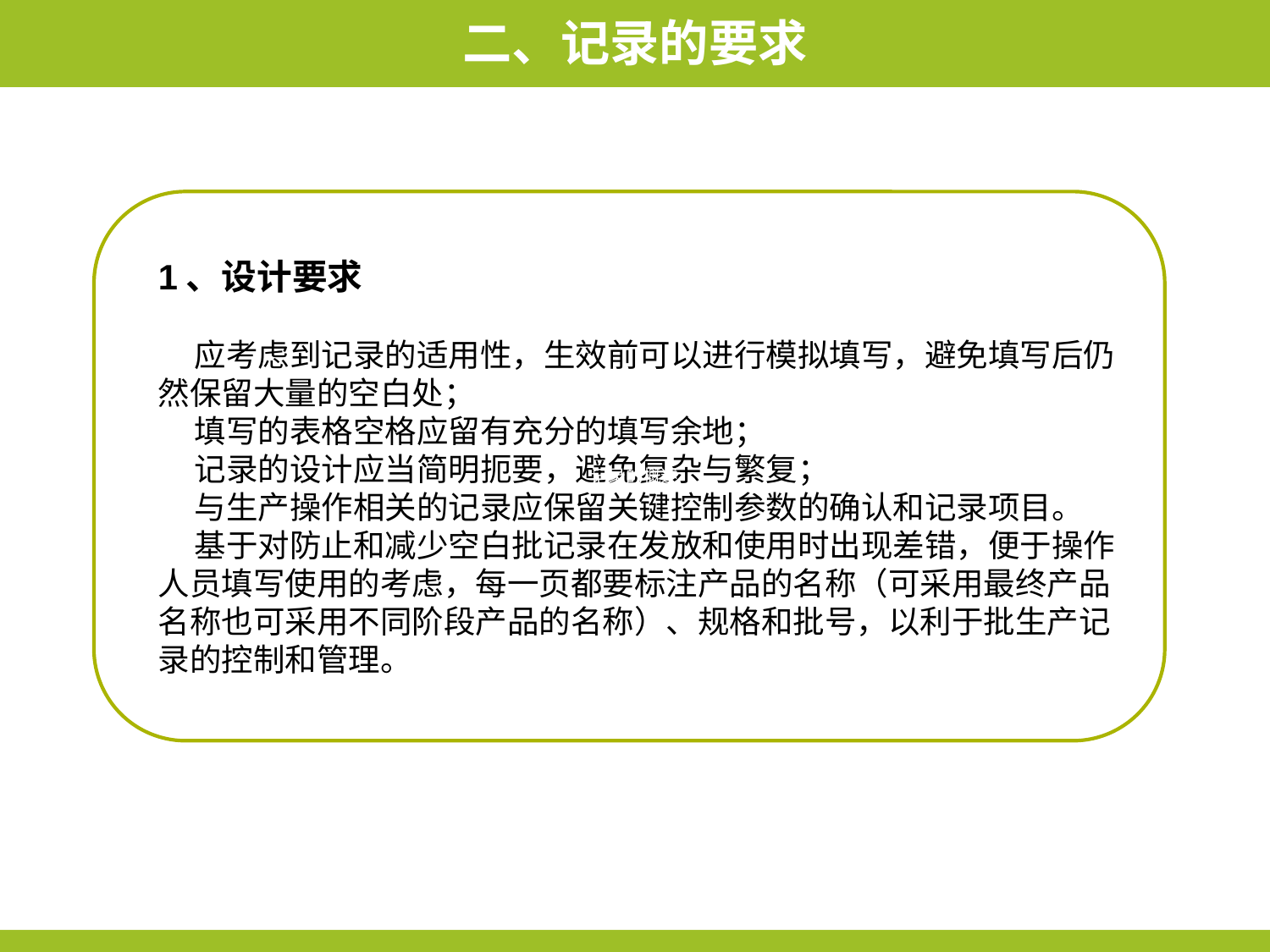

# 二、记录的要求
1、设计要求

    应考虑到记录的适用性，生效前可以进行模拟填写，避免填写后仍然保留大量的空白处；
    填写的表格空格应留有充分的填写余地；
    记录的设计应当简明扼要，避免复杂与繁复；
    与生产操作相关的记录应保留关键控制参数的确认和记录项目。
    基于对防止和减少空白批记录在发放和使用时出现差错，便于操作人员填写使用的考虑，每一页都要标注产品的名称（可采用最终产品名称也可采用不同阶段产品的名称）、规格和批号，以利于批生产记录的控制和管理。
记录的概述